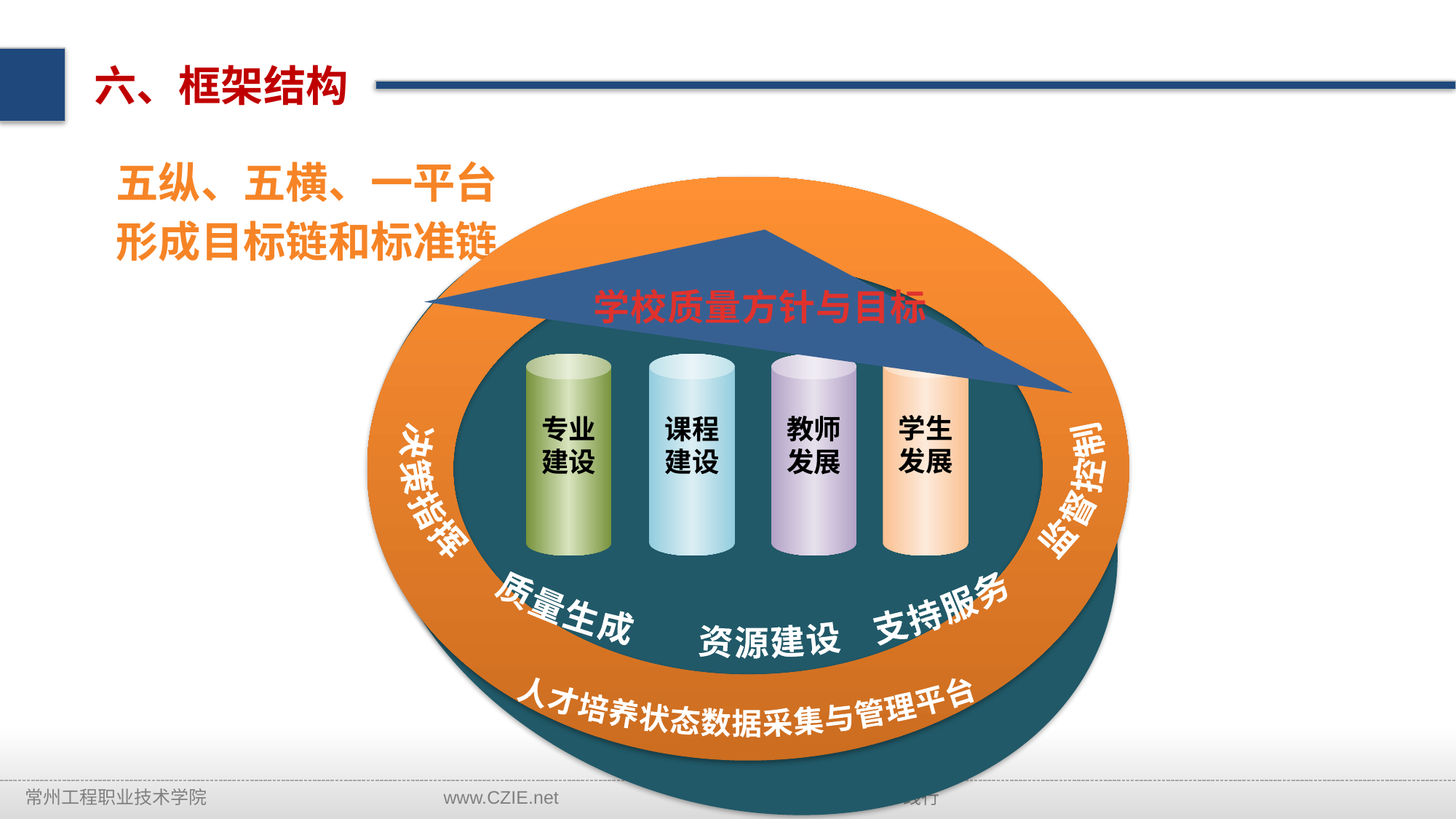

六、框架结构

五纵、五横、一平台
形成目标链和标准链

决策指挥      质量生成        资源建设    支持服务      监督控制

学校质量方针与目标
质量方针与目标
学生
发展

专业
建设

课程
建设

教师
发展

人才培养状态数据采集与管理平台
决策指挥
监督控制
专业
标准
课程
标准
教师
标准
学生
标准
质量生成
支持服务
资源建设
人才培养状态数据采集与管理平台